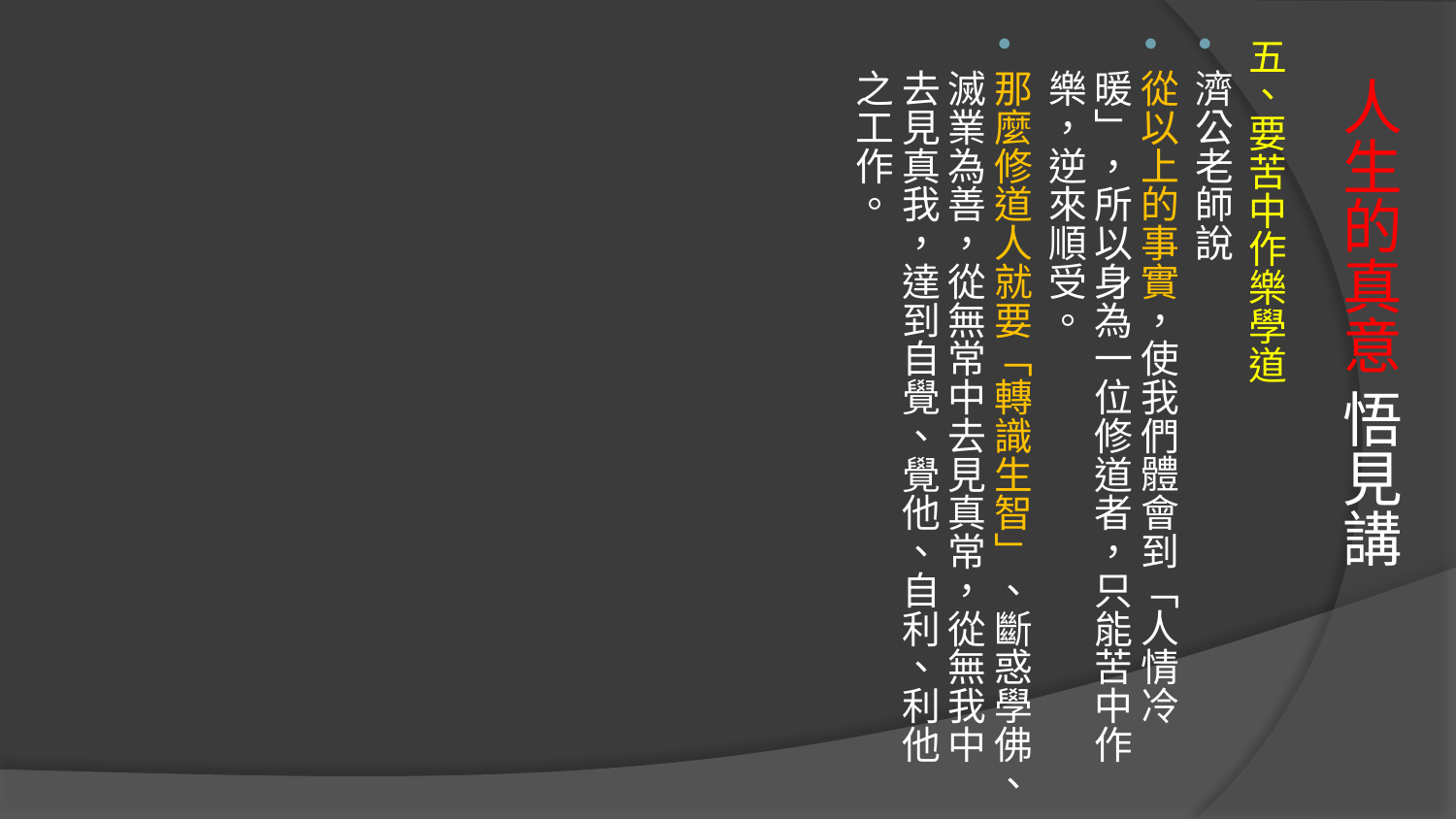

五、要苦中作樂學道
濟公老師說
從以上的事實，使我們體會到「人情冷暖」，所以身為一位修道者，只能苦中作樂，逆來順受。
那麼修道人就要「轉識生智」、斷惑學佛、滅業為善，從無常中去見真常，從無我中去見真我，達到自覺、覺他、自利、利他之工作。

# 人生的真意 悟見講